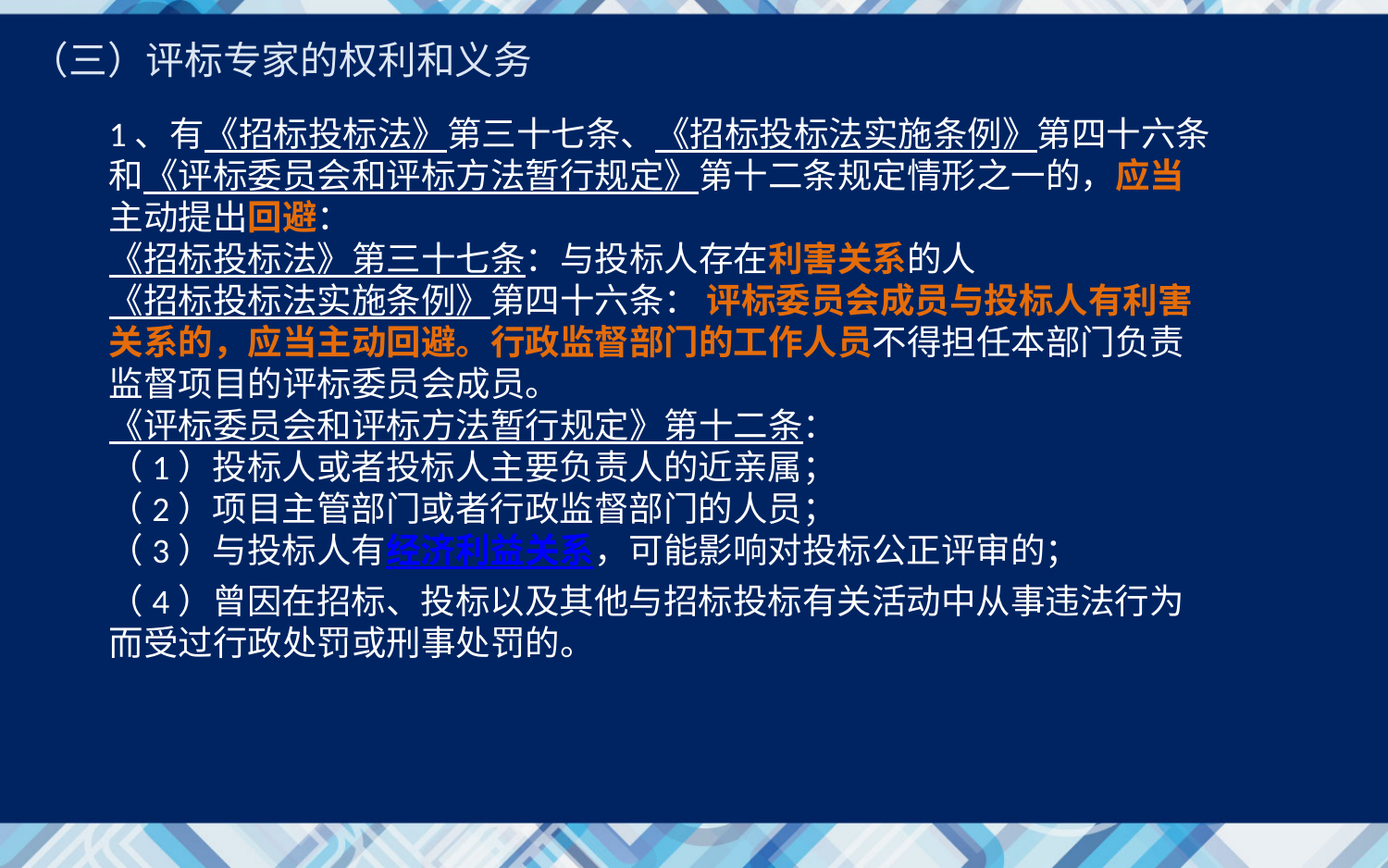

（三）评标专家的权利和义务
1、有《招标投标法》第三十七条、《招标投标法实施条例》第四十六条和《评标委员会和评标方法暂行规定》第十二条规定情形之一的，应当主动提出回避：
《招标投标法》第三十七条：与投标人存在利害关系的人
《招标投标法实施条例》第四十六条： 评标委员会成员与投标人有利害关系的，应当主动回避。行政监督部门的工作人员不得担任本部门负责监督项目的评标委员会成员。
《评标委员会和评标方法暂行规定》第十二条：
（1）投标人或者投标人主要负责人的近亲属；
（2）项目主管部门或者行政监督部门的人员；
（3）与投标人有经济利益关系，可能影响对投标公正评审的；
（4）曾因在招标、投标以及其他与招标投标有关活动中从事违法行为而受过行政处罚或刑事处罚的。